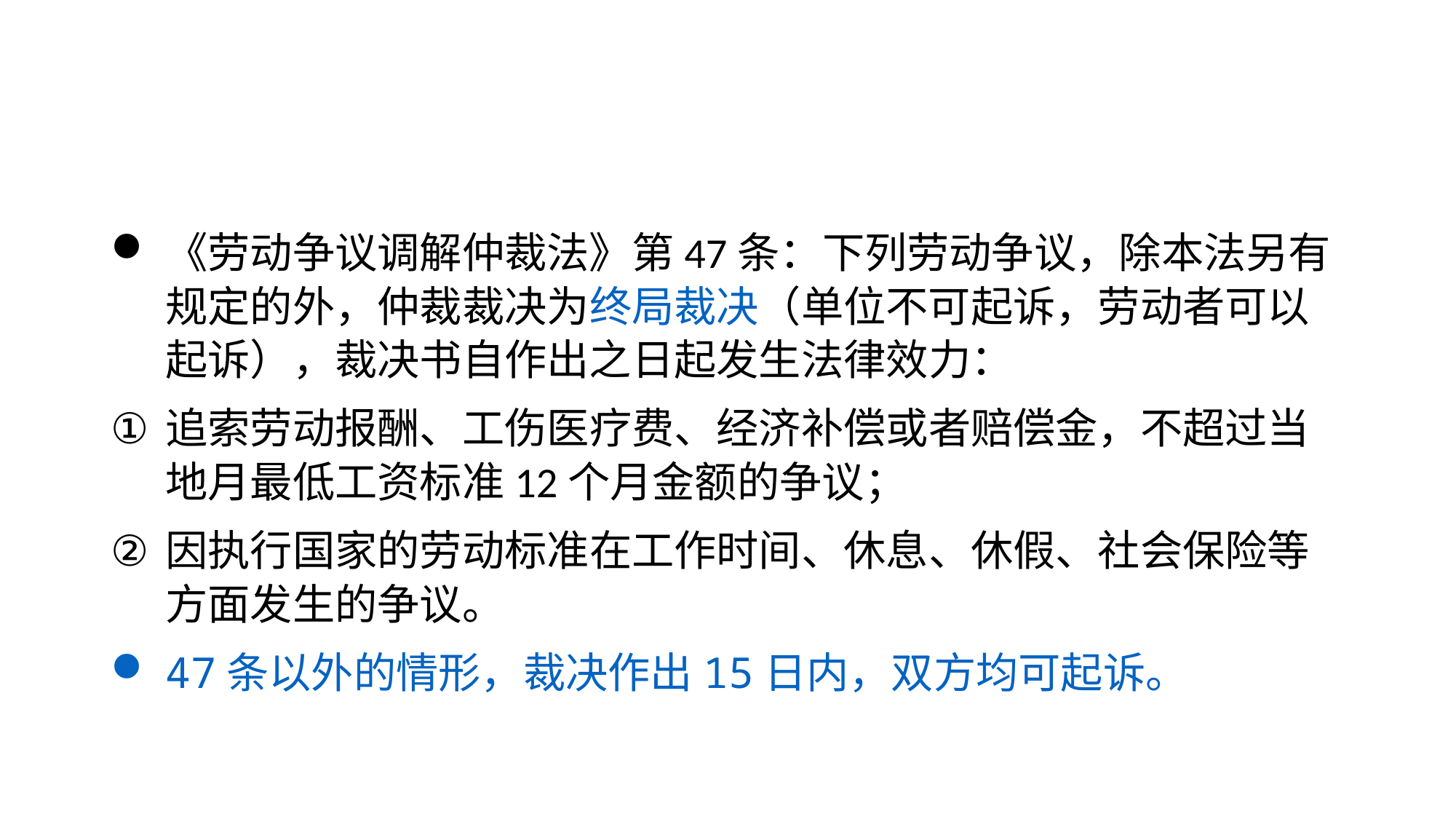

#
《劳动争议调解仲裁法》第47条：下列劳动争议，除本法另有规定的外，仲裁裁决为终局裁决（单位不可起诉，劳动者可以起诉），裁决书自作出之日起发生法律效力：
追索劳动报酬、工伤医疗费、经济补偿或者赔偿金，不超过当地月最低工资标准12个月金额的争议；
因执行国家的劳动标准在工作时间、休息、休假、社会保险等方面发生的争议。
47条以外的情形，裁决作出15日内，双方均可起诉。